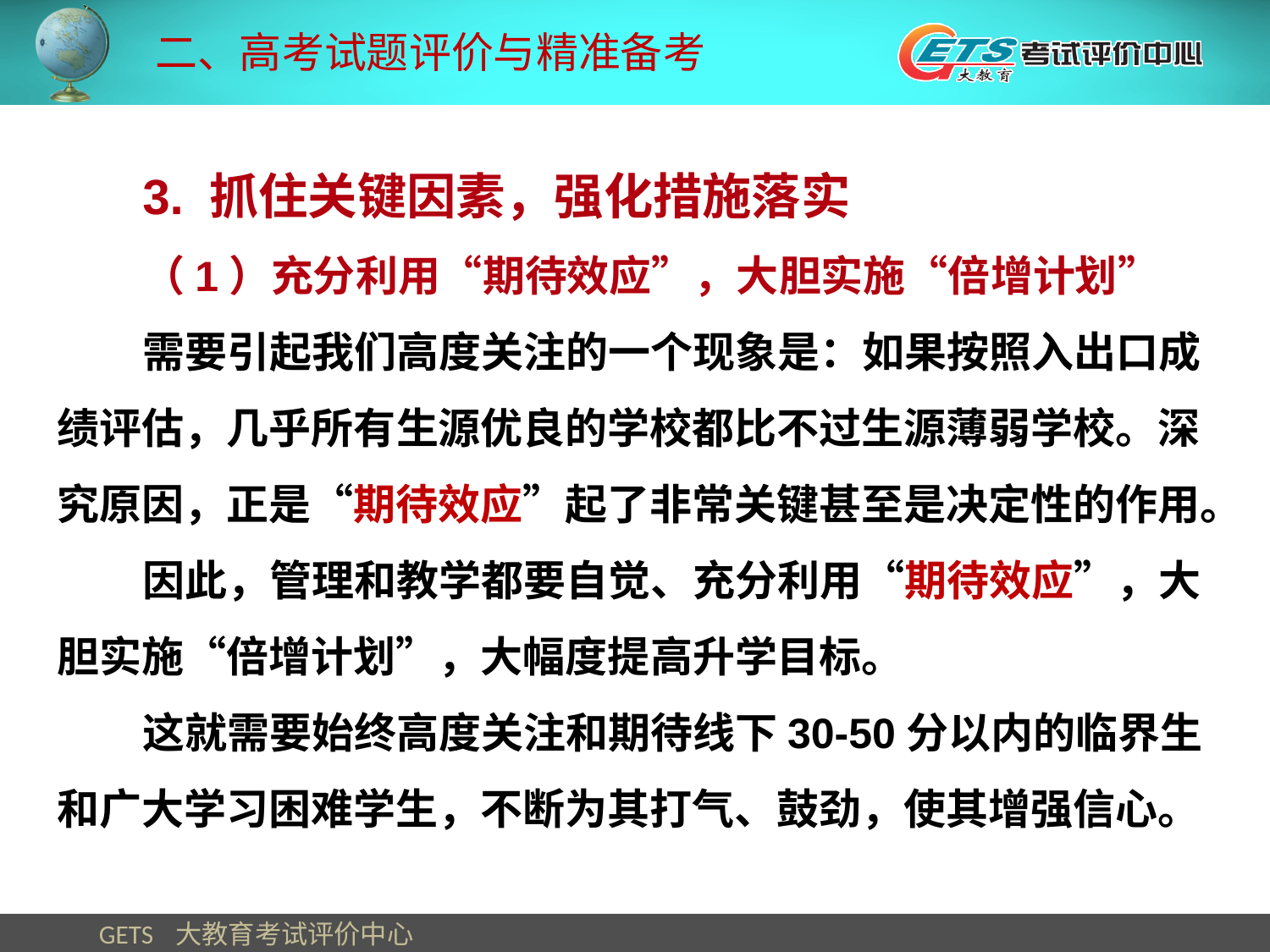

二、高考试题评价与精准备考
3. 抓住关键因素，强化措施落实
（1）充分利用“期待效应”，大胆实施“倍增计划”
需要引起我们高度关注的一个现象是：如果按照入出口成绩评估，几乎所有生源优良的学校都比不过生源薄弱学校。深究原因，正是“期待效应”起了非常关键甚至是决定性的作用。
因此，管理和教学都要自觉、充分利用“期待效应”，大胆实施“倍增计划”，大幅度提高升学目标。
这就需要始终高度关注和期待线下30-50分以内的临界生和广大学习困难学生，不断为其打气、鼓劲，使其增强信心。